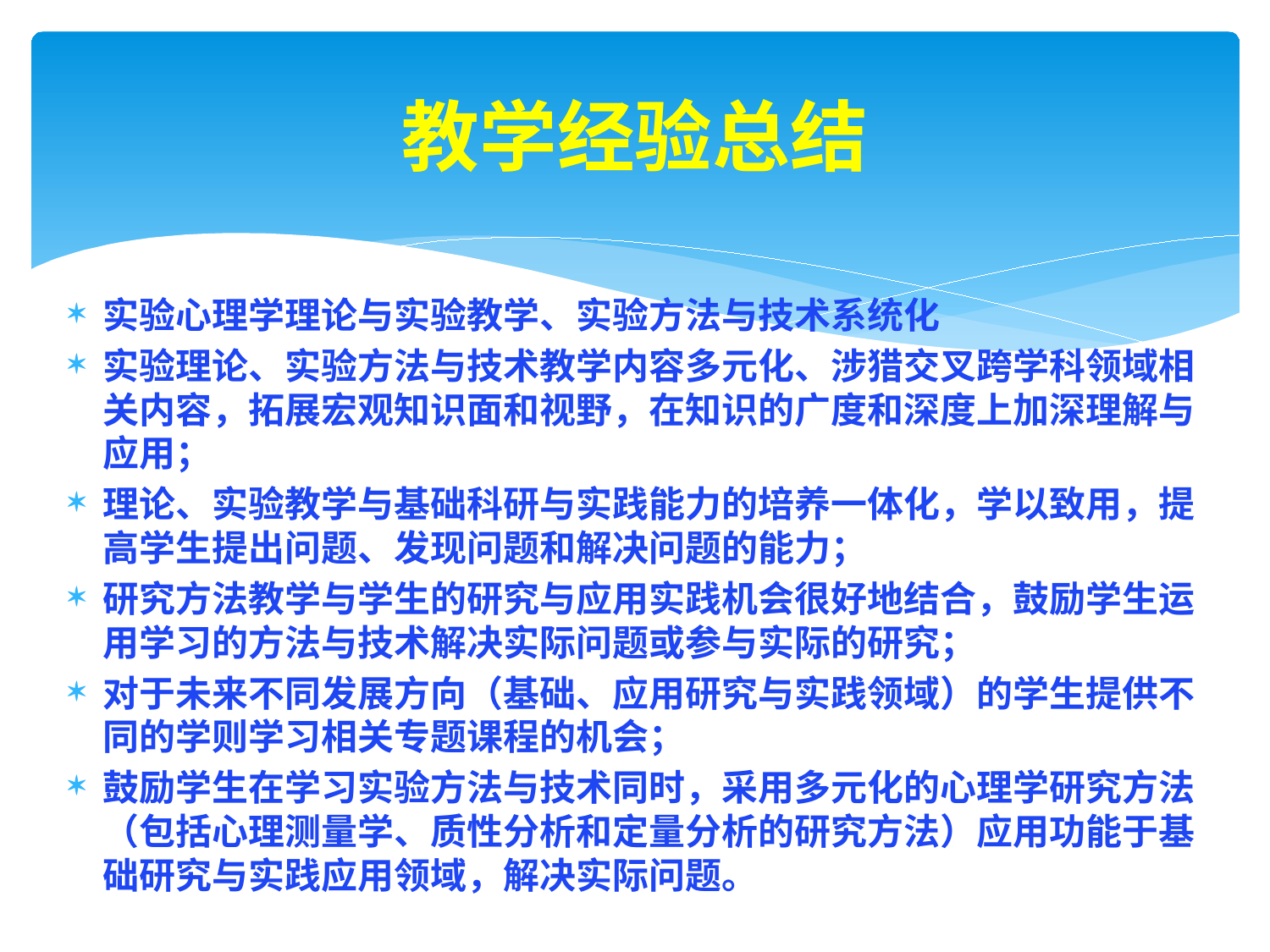

# 教学经验总结
实验心理学理论与实验教学、实验方法与技术系统化
实验理论、实验方法与技术教学内容多元化、涉猎交叉跨学科领域相关内容，拓展宏观知识面和视野，在知识的广度和深度上加深理解与应用；
理论、实验教学与基础科研与实践能力的培养一体化，学以致用，提高学生提出问题、发现问题和解决问题的能力；
研究方法教学与学生的研究与应用实践机会很好地结合，鼓励学生运用学习的方法与技术解决实际问题或参与实际的研究；
对于未来不同发展方向（基础、应用研究与实践领域）的学生提供不同的学则学习相关专题课程的机会；
鼓励学生在学习实验方法与技术同时，采用多元化的心理学研究方法（包括心理测量学、质性分析和定量分析的研究方法）应用功能于基础研究与实践应用领域，解决实际问题。